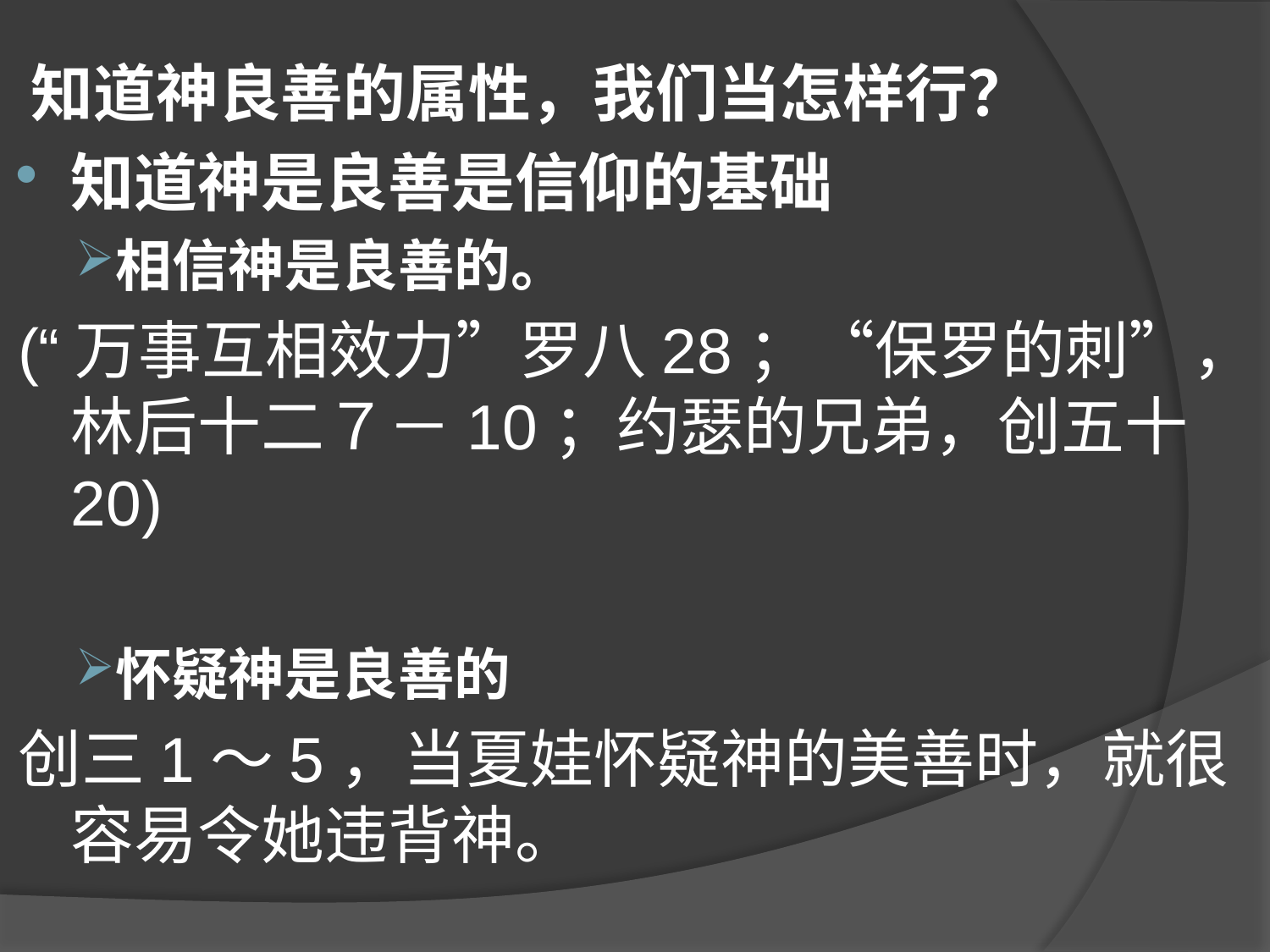

# 知道神良善的属性，我们当怎样行？
知道神是良善是信仰的基础
相信神是良善的。
(“万事互相效力”罗八28；“保罗的刺”，林后十二７－10；约瑟的兄弟，创五十20)

怀疑神是良善的
创三1～5，当夏娃怀疑神的美善时，就很容易令她违背神。